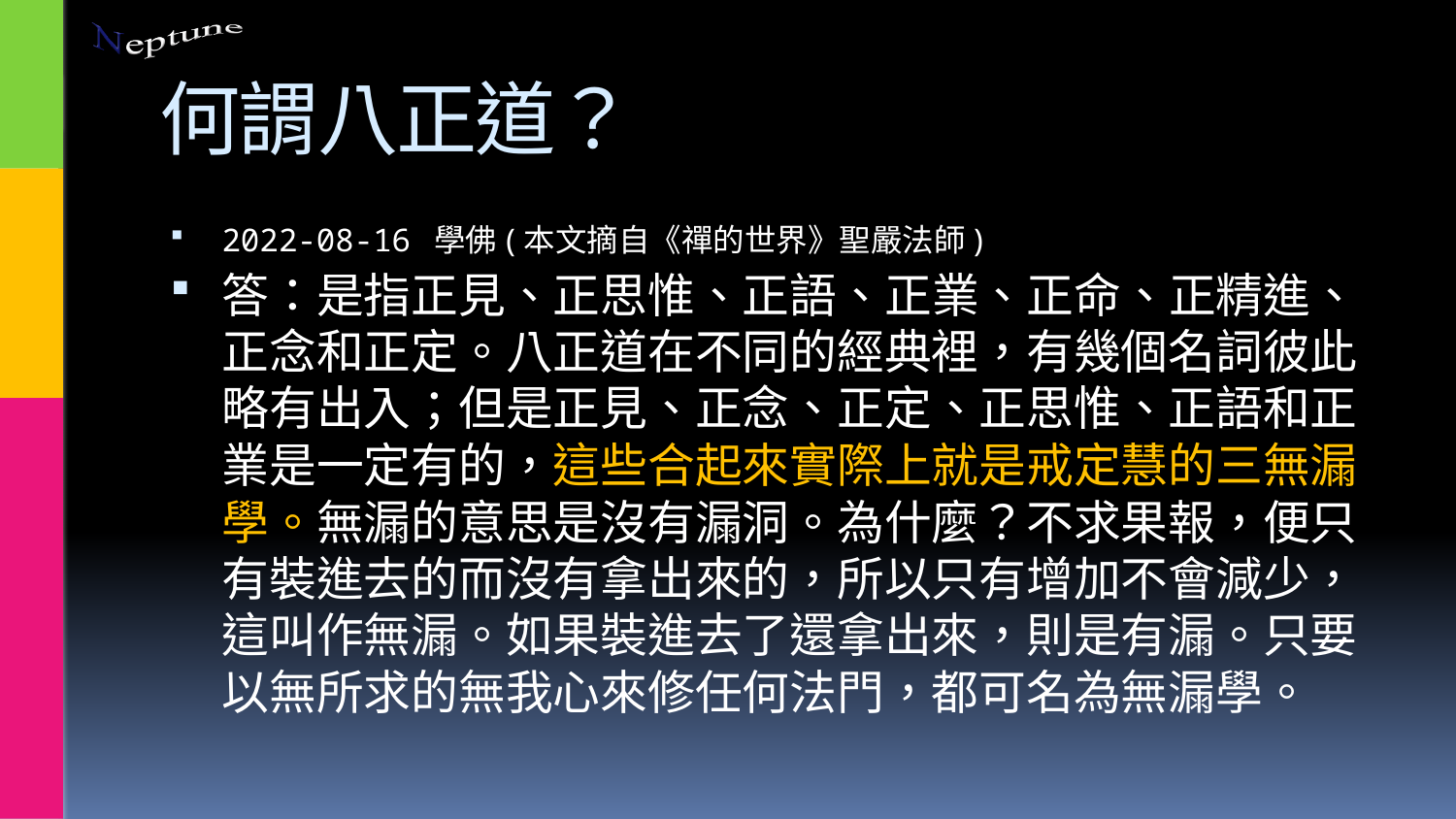

# 何謂八正道？
2022-08-16 學佛(本文摘自《禪的世界》聖嚴法師)
答：是指正見、正思惟、正語、正業、正命、正精進、正念和正定。八正道在不同的經典裡，有幾個名詞彼此略有出入；但是正見、正念、正定、正思惟、正語和正業是一定有的，這些合起來實際上就是戒定慧的三無漏學。無漏的意思是沒有漏洞。為什麼？不求果報，便只有裝進去的而沒有拿出來的，所以只有增加不會減少，這叫作無漏。如果裝進去了還拿出來，則是有漏。只要以無所求的無我心來修任何法門，都可名為無漏學。